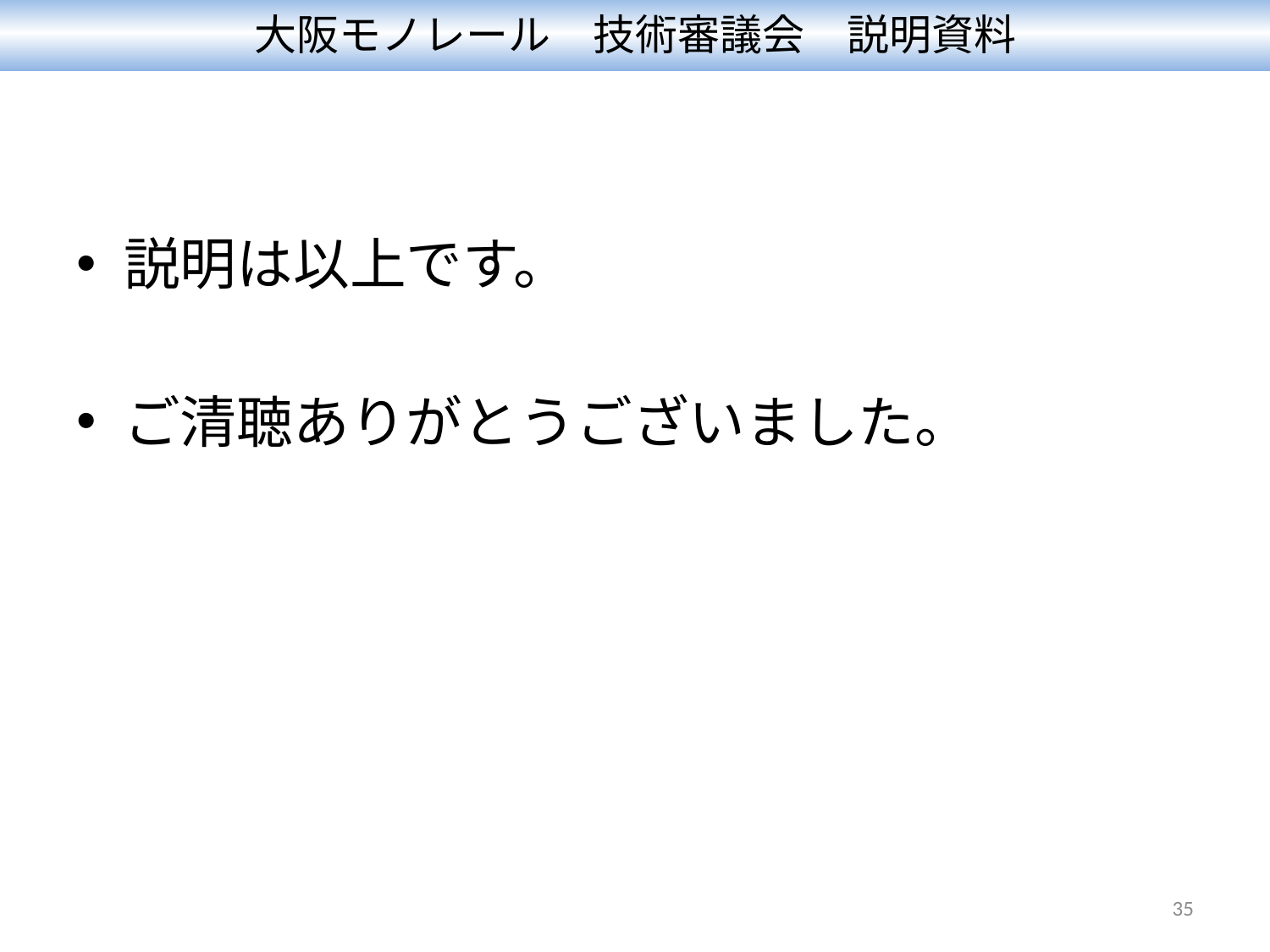

大阪モノレール　技術審議会　説明資料
説明は以上です。

ご清聴ありがとうございました。
35